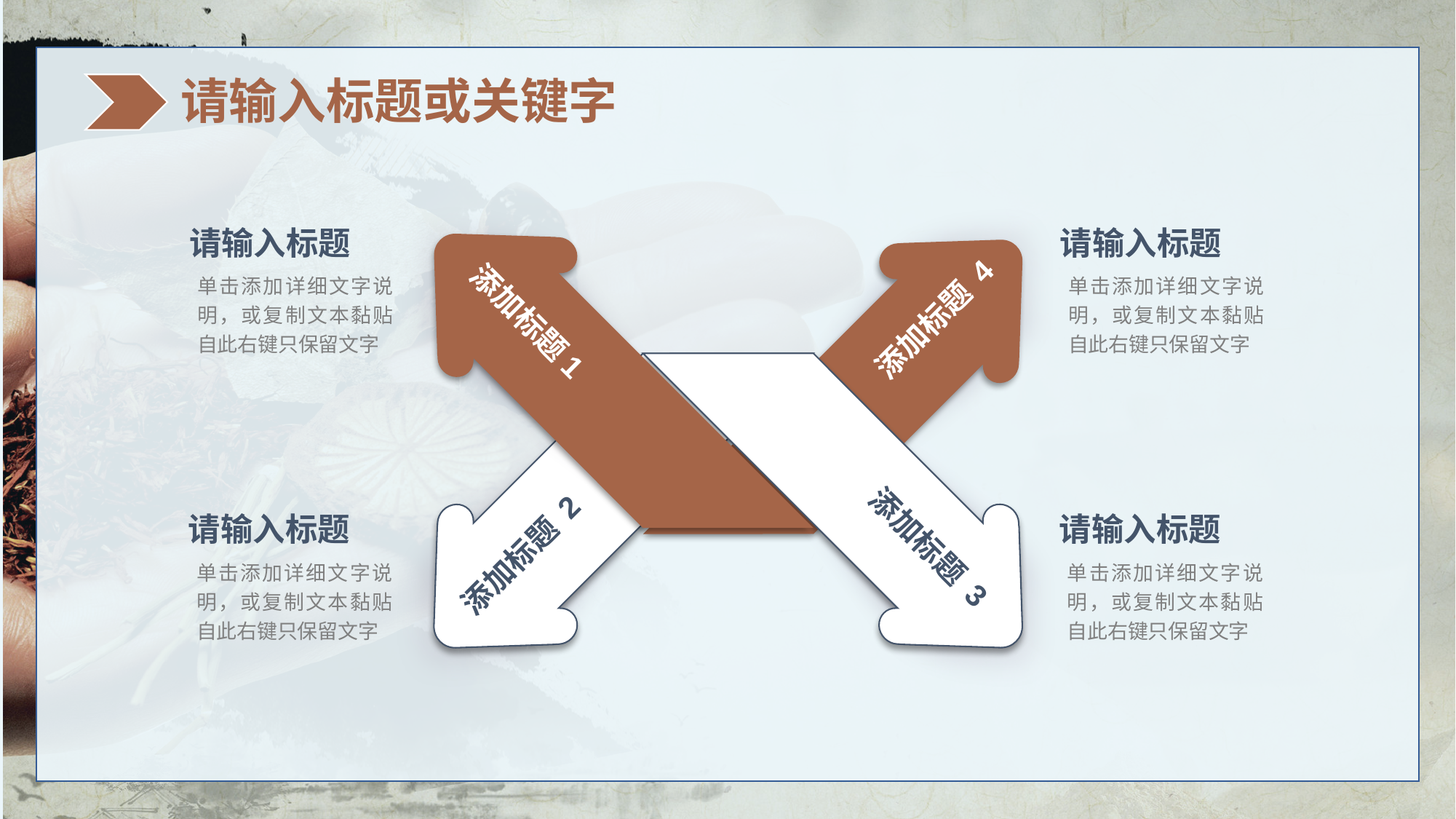

请输入标题或关键字

添加标题1
请输入标题
请输入标题

添加标题 3

添加标题 4
单击添加详细文字说明，或复制文本黏贴自此右键只保留文字
单击添加详细文字说明，或复制文本黏贴自此右键只保留文字

添加标题 2
请输入标题
请输入标题
单击添加详细文字说明，或复制文本黏贴自此右键只保留文字
单击添加详细文字说明，或复制文本黏贴自此右键只保留文字